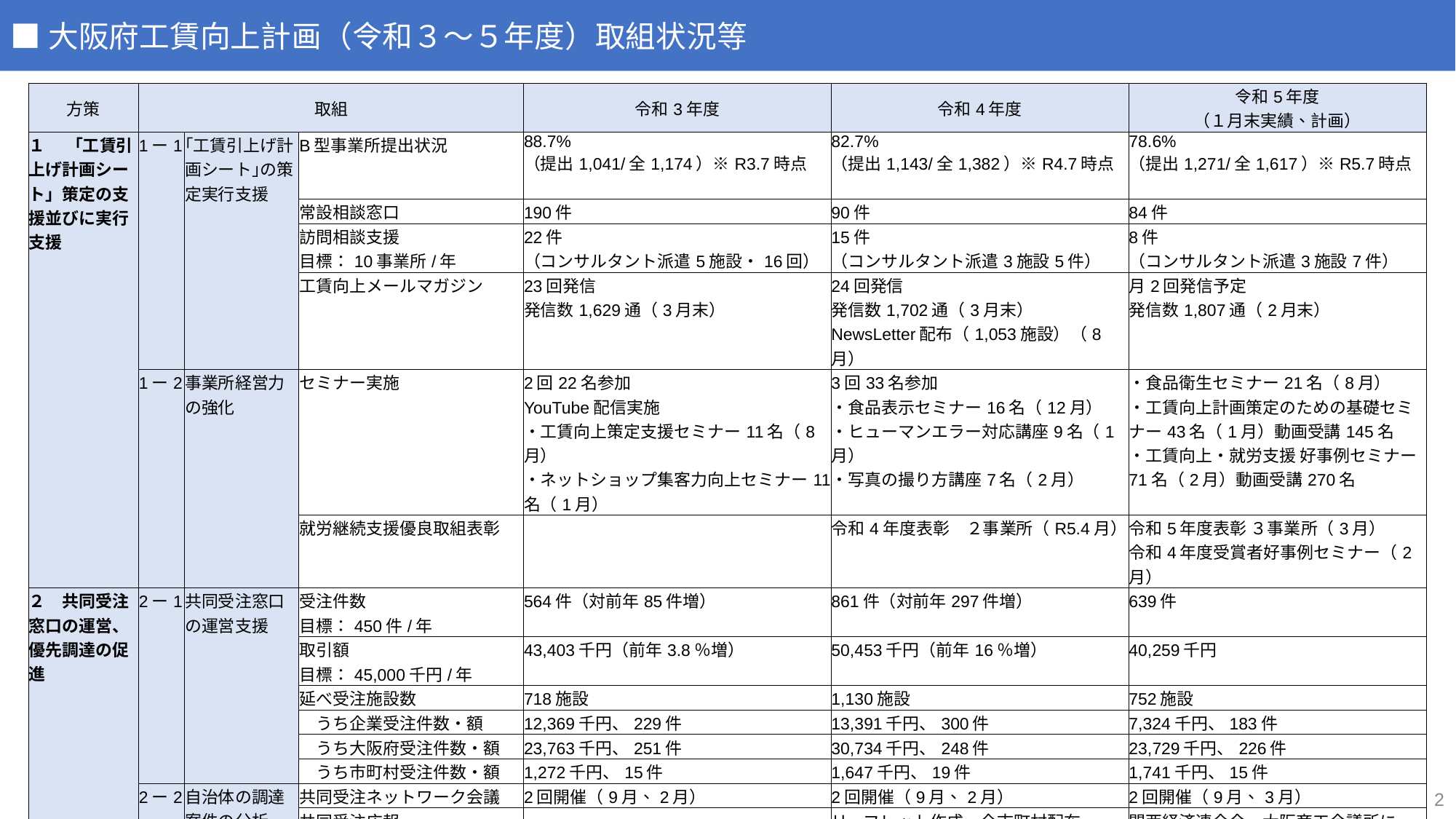

■大阪府工賃向上計画（令和３～５年度）取組状況等
| 方策 | 取組 |  |  | 令和3年度 | 令和4年度 | 令和5年度 （１月末実績、計画） |
| --- | --- | --- | --- | --- | --- | --- |
| １　 「工賃引上げ計画シート」策定の支援並びに実行支援 | 1ー1 | ｢工賃引上げ計画シート｣の策定実行支援 | B型事業所提出状況 | 88.7% （提出1,041/全1,174）※R3.7時点 | 82.7% （提出1,143/全1,382）※R4.7時点 | 78.6% （提出1,271/全1,617）※R5.7時点 |
|  |  |  | 常設相談窓口 | 190件 | 90件 | 84件 |
|  |  |  | 訪問相談支援 目標：10事業所/年 | 22件 （コンサルタント派遣5施設・16回） | 15件 （コンサルタント派遣3施設5件） | 8件 （コンサルタント派遣3施設7件） |
|  |  |  | 工賃向上メールマガジン | 23回発信　 発信数1,629通（3月末） | 24回発信　 発信数1,702通（3月末） NewsLetter配布（1,053施設）（8月） | 月2回発信予定 発信数1,807通（2月末） |
|  | 1ー2 | 事業所経営力の強化 | セミナー実施 | 2回22名参加 YouTube配信実施 ・工賃向上策定支援セミナー11名（8月） ・ネットショップ集客力向上セミナー11名（1月） | 3回33名参加 ・食品表示セミナー16名（12月） ・ヒューマンエラー対応講座9名（1月） ・写真の撮り方講座7名（2月） | ・食品衛生セミナー21名（8月） ・工賃向上計画策定のための基礎セミナー43名（1月）動画受講145名 ・工賃向上・就労支援 好事例セミナー71名（2月）動画受講270名 |
|  |  |  | 就労継続支援優良取組表彰 |  | 令和4年度表彰　２事業所（R5.4月） | 令和5年度表彰 ３事業所（3月） 令和4年度受賞者好事例セミナー（2月） |
| ２　共同受注窓口の運営、優先調達の促進 | 2ー1 | 共同受注窓口の運営支援 | 受注件数 目標：450件/年 | 564件（対前年85件増） | 861件（対前年297件増） | 639件 |
|  |  |  | 取引額 目標：45,000千円/年 | 43,403千円（前年3.8％増） | 50,453千円（前年16％増） | 40,259千円 |
|  |  |  | 延べ受注施設数 | 718施設 | 1,130施設 | 752施設 |
|  |  |  | うち企業受注件数・額 | 12,369千円、229件 | 13,391千円、300件 | 7,324千円、183件 |
|  |  |  | うち大阪府受注件数・額 | 23,763千円、251件 | 30,734千円、248件 | 23,729千円、226件 |
|  |  |  | うち市町村受注件数・額 | 1,272千円、15件 | 1,647千円、19件 | 1,741千円、15件 |
|  | 2ー2 | 自治体の調達案件の分析 | 共同受注ネットワーク会議 | 2回開催（9月、2月） | 2回開催（9月、2月） | 2回開催（9月、3月） |
|  |  |  | 共同受注広報 |  | リーフレット作成　全市町村配布 | 関西経済連合会、大阪商工会議所にリーフレット配架 |
|  | 2ー3 | 企業共同による開発製品の販路拡大 | 「大阪旨ソーッス！」 | 製造事業所課題検討会（5月） | 製造説明会（6月） | 課題検討会（7月） 食品衛生セミナー（8月） |
|  |  |  |  | ・NEXCO西日本吹田SAにて販売（3月～） ・ポスター、動画作成 | 公民連携による外部販売（3回） ・大阪信用金庫（10月） ・大阪大学（11月、12月） | 商品改良の検討 イベント販売、情報発信 |
2